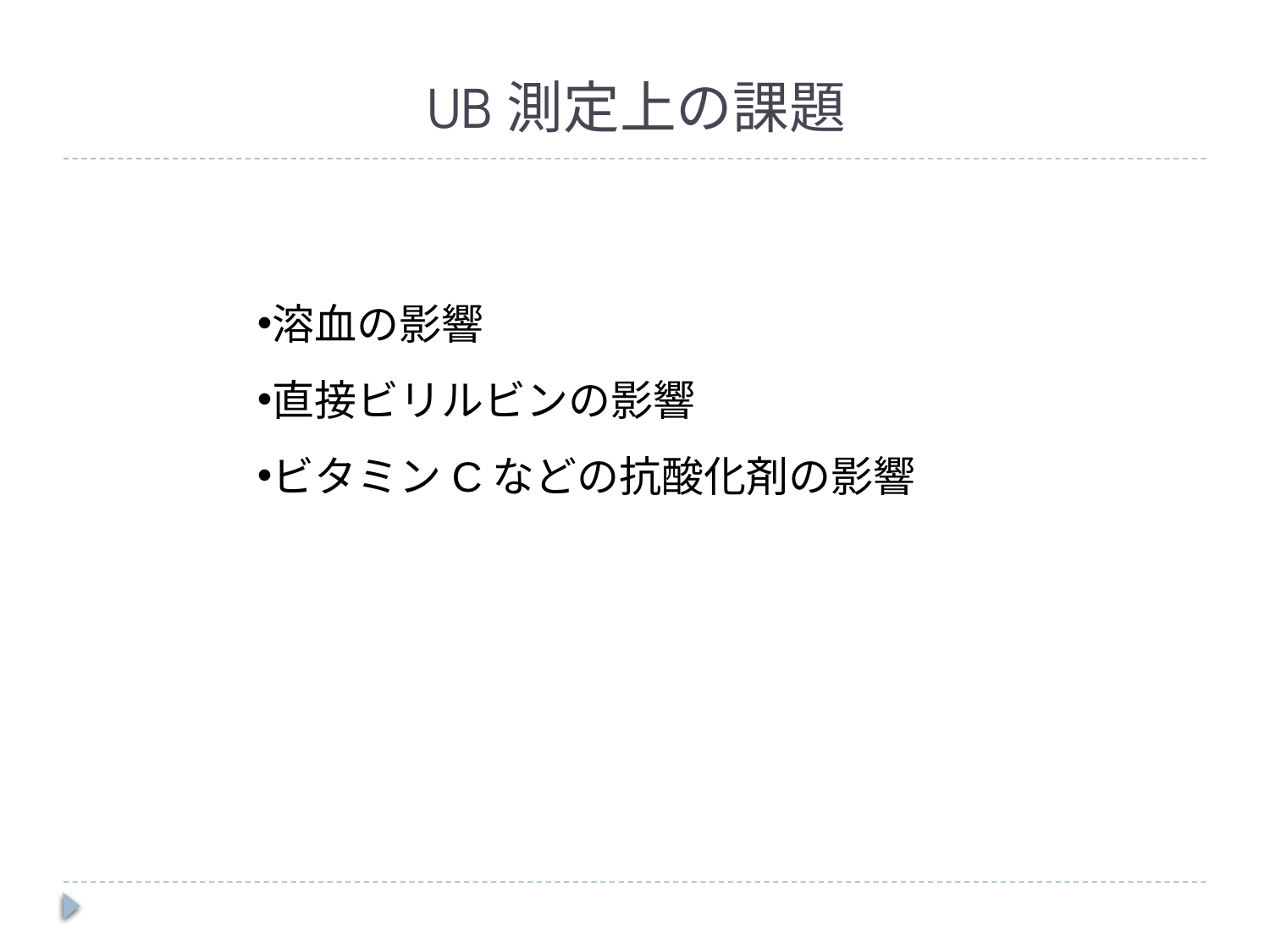

# UB測定上の課題
溶血の影響
直接ビリルビンの影響
ビタミンCなどの抗酸化剤の影響